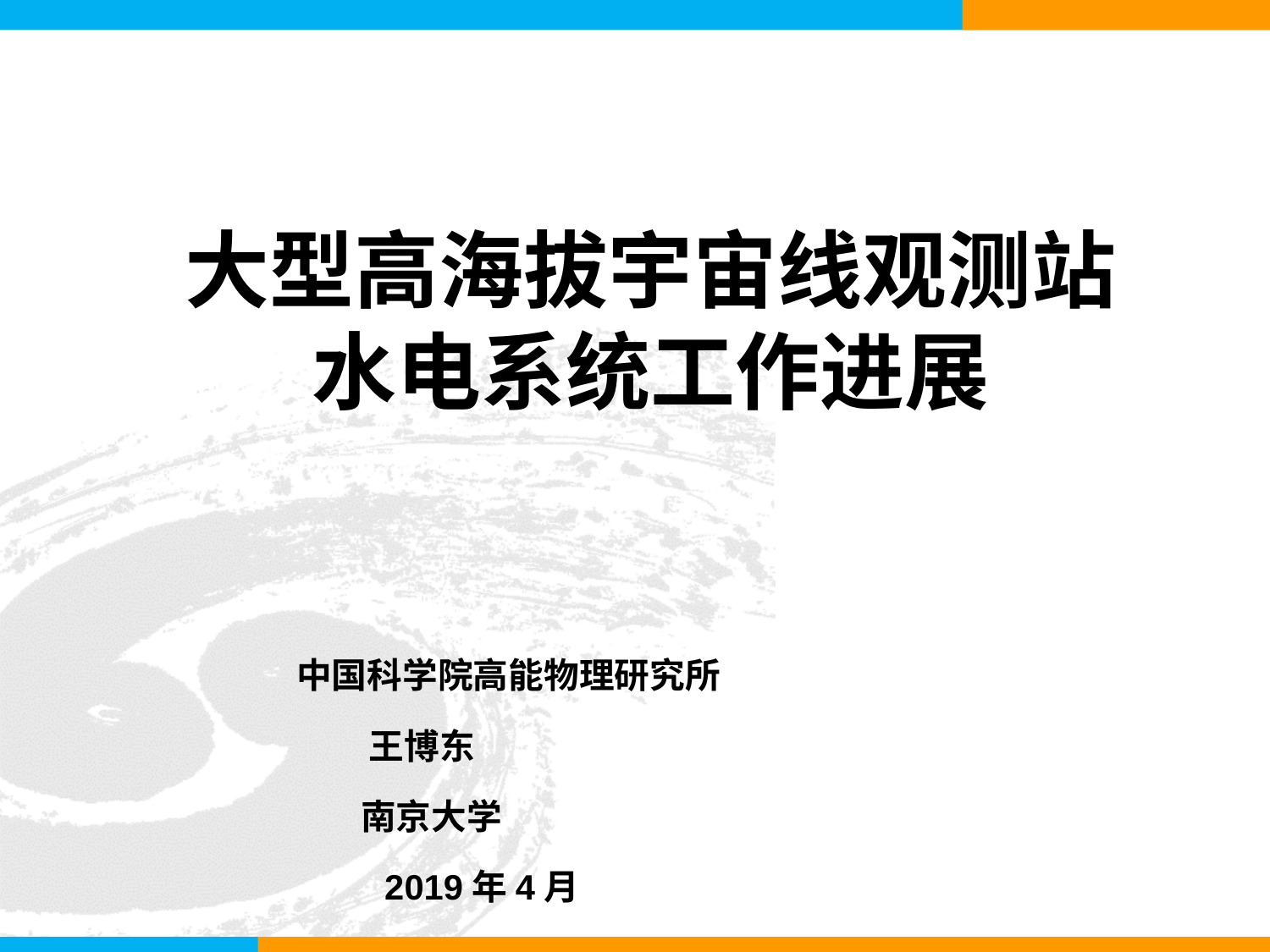

# 大型高海拔宇宙线观测站 水电系统工作进展
           中国科学院高能物理研究所
                    王博东
                   南京大学
                   2019年4月